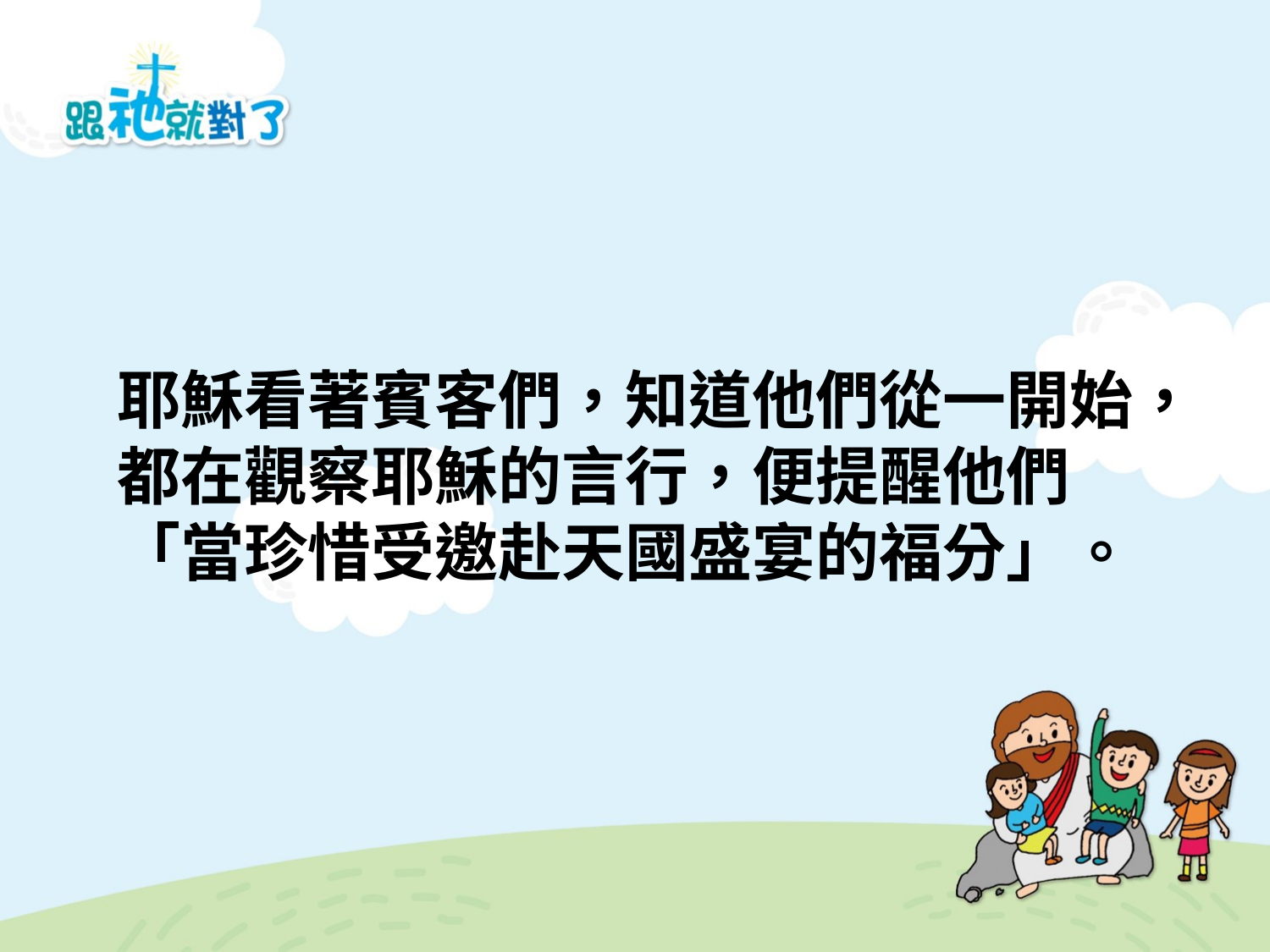

耶穌看著賓客們，知道他們從一開始，都在觀察耶穌的言行，便提醒他們「當珍惜受邀赴天國盛宴的福分」。